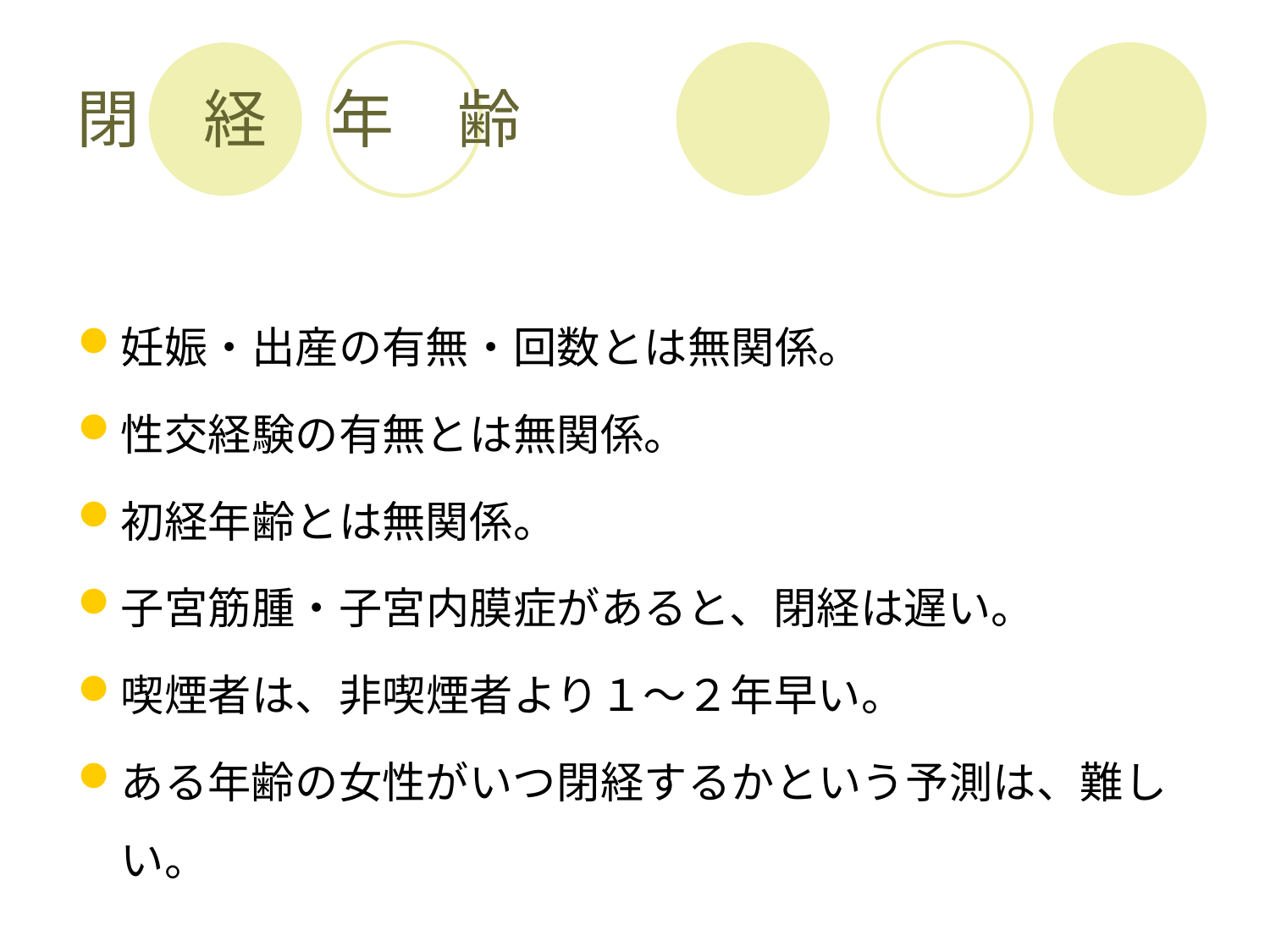

# 閉　経　年　齢
妊娠・出産の有無・回数とは無関係。
性交経験の有無とは無関係。
初経年齢とは無関係。
子宮筋腫・子宮内膜症があると、閉経は遅い。
喫煙者は、非喫煙者より１～２年早い。
ある年齢の女性がいつ閉経するかという予測は、難しい。